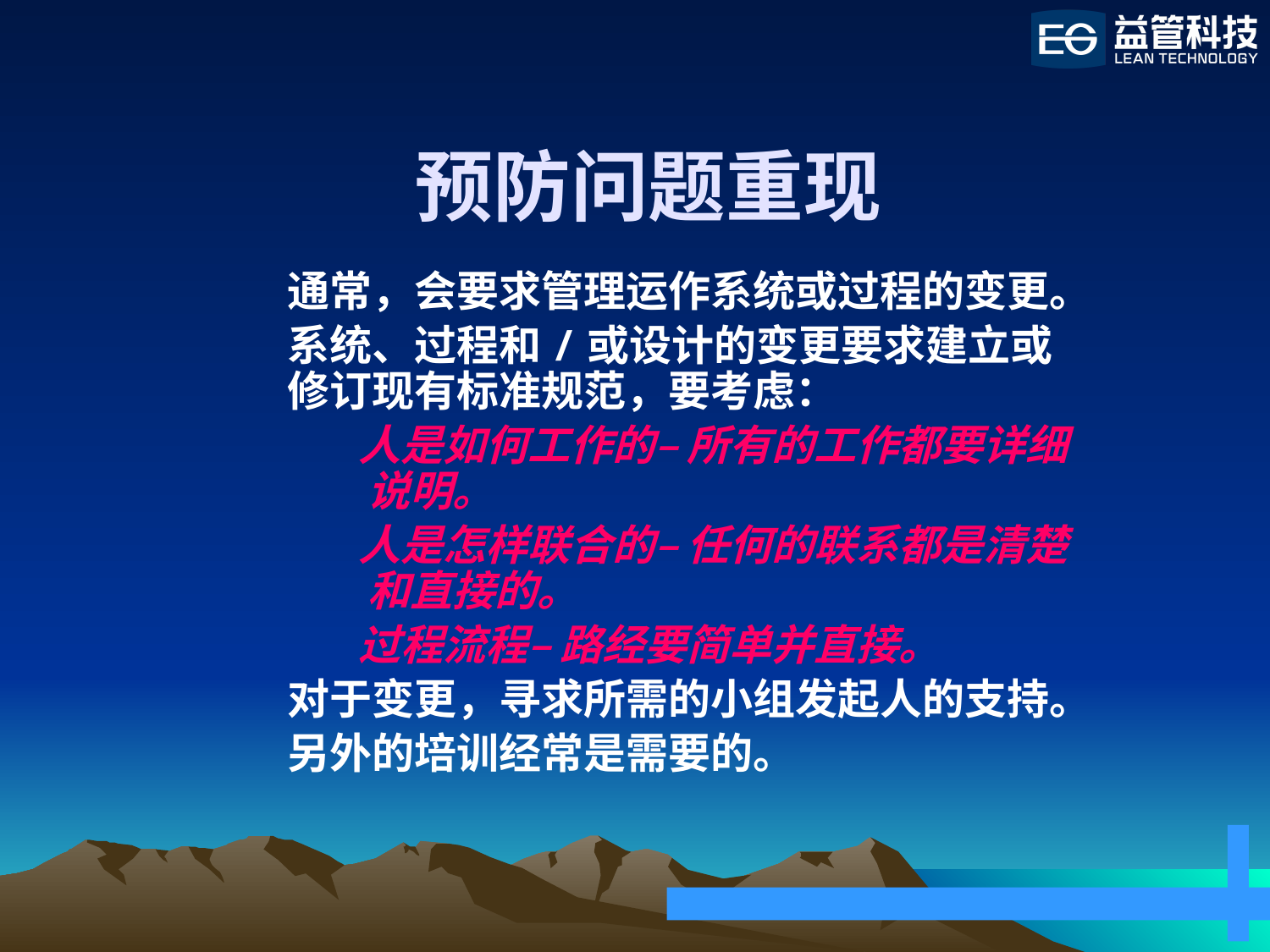

预防问题重现
通常，会要求管理运作系统或过程的变更。
系统、过程和/或设计的变更要求建立或修订现有标准规范，要考虑：
人是如何工作的– 所有的工作都要详细说明。
人是怎样联合的– 任何的联系都是清楚和直接的。
过程流程– 路经要简单并直接。
对于变更，寻求所需的小组发起人的支持。
另外的培训经常是需要的。